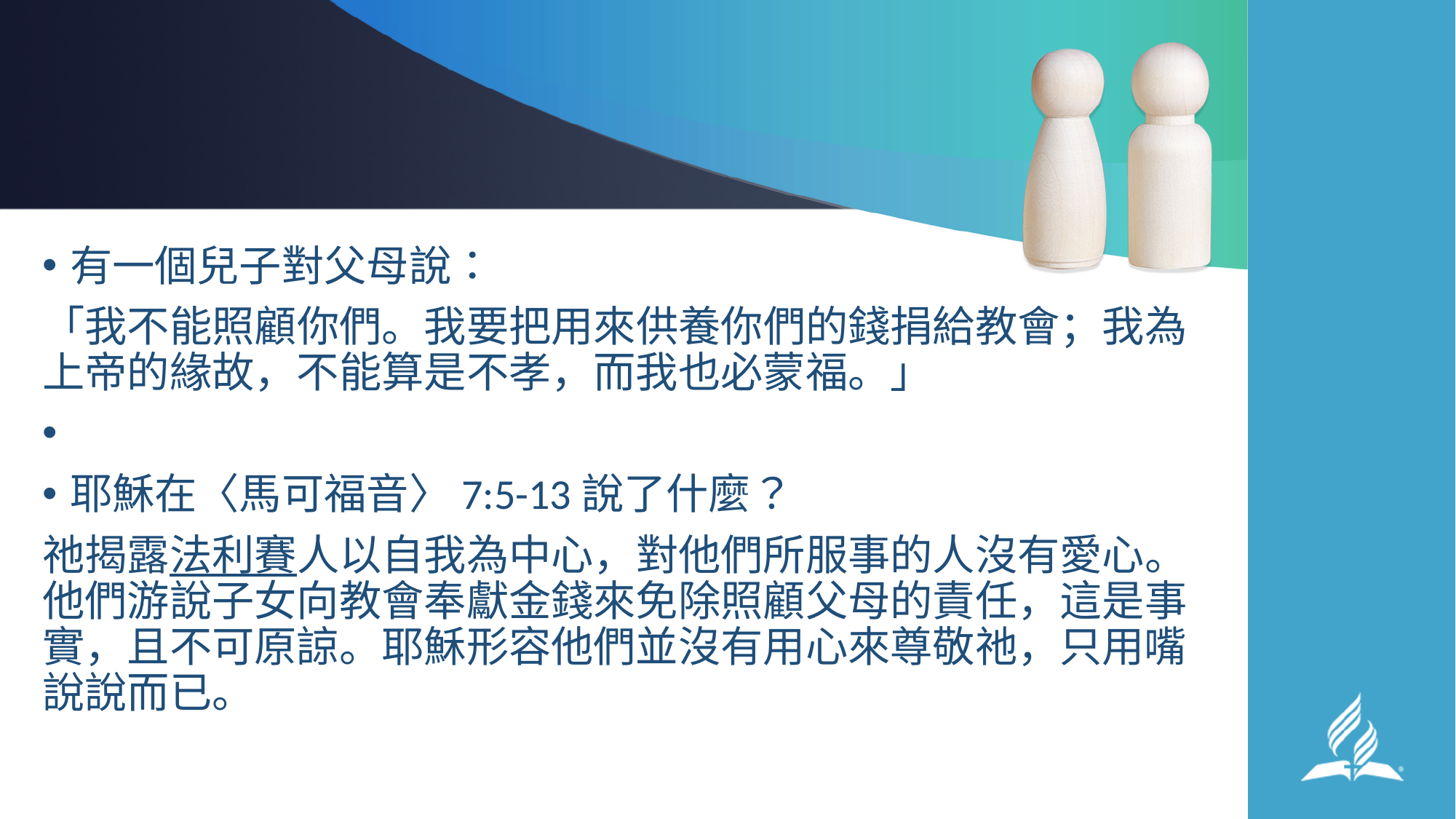

有一個兒子對父母說：
「我不能照顧你們。我要把用來供養你們的錢捐給教會；我為上帝的緣故，不能算是不孝，而我也必蒙福。」

耶穌在〈馬可福音〉7:5-13說了什麼？
祂揭露法利賽人以自我為中心，對他們所服事的人沒有愛心。他們游說子女向教會奉獻金錢來免除照顧父母的責任，這是事實，且不可原諒。耶穌形容他們並沒有用心來尊敬祂，只用嘴說說而已。